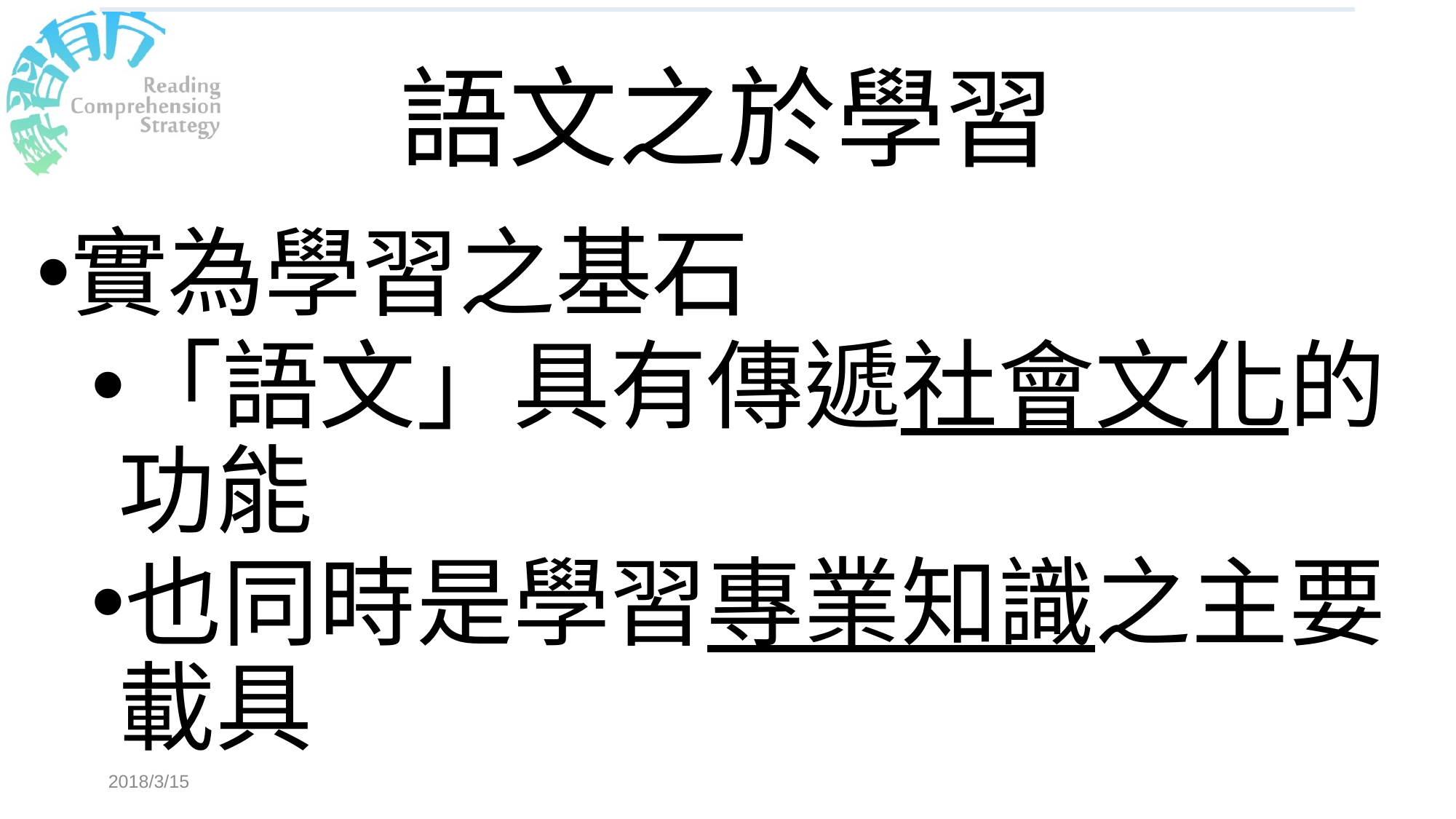

# 語文之於學習
實為學習之基石
「語文」具有傳遞社會文化的功能
也同時是學習專業知識之主要載具

2018/3/15